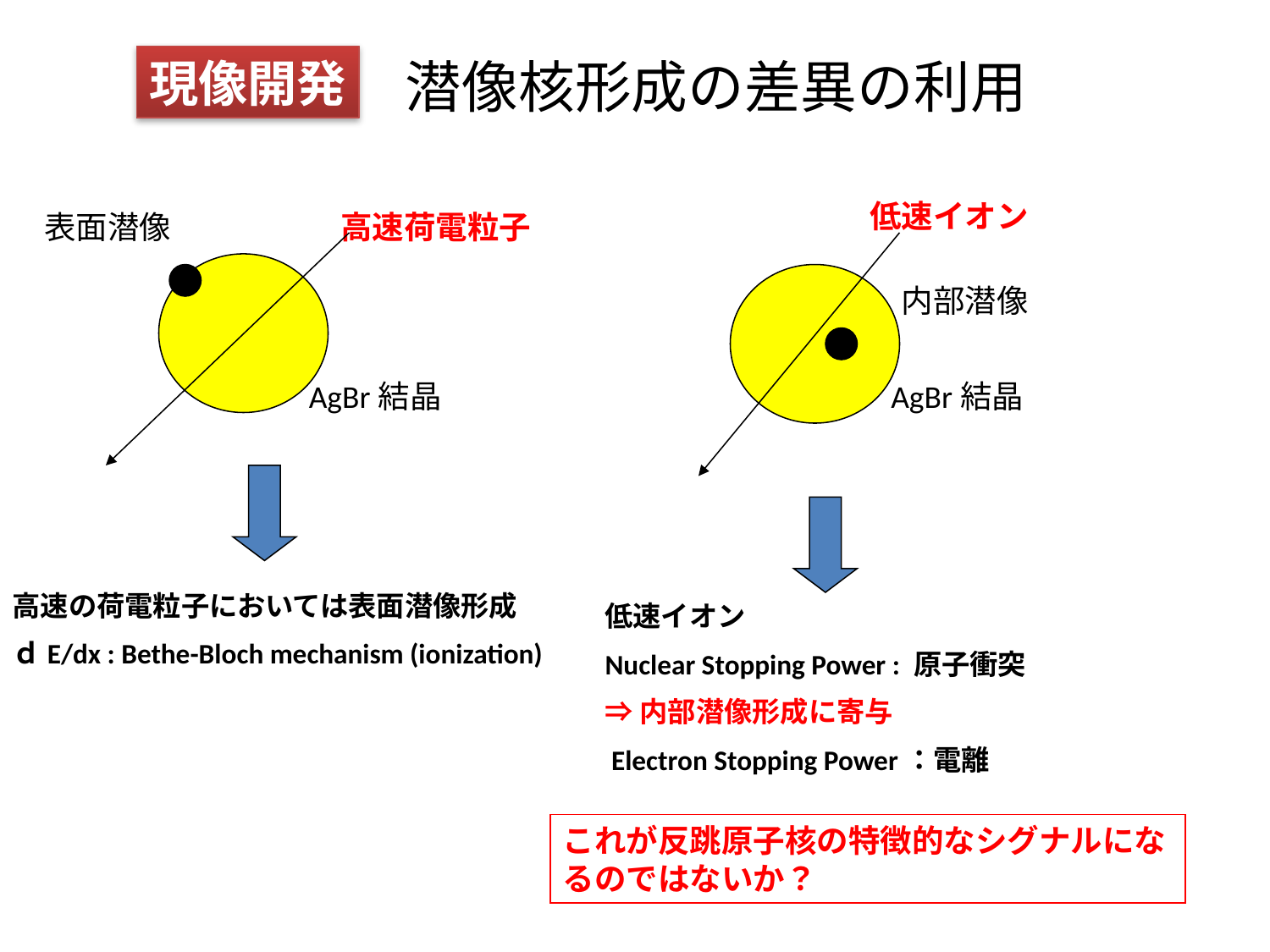

# 潜像核形成の差異の利用
現像開発
低速イオン
表面潜像
高速荷電粒子

内部潜像
AgBr結晶
AgBr結晶

高速の荷電粒子においては表面潜像形成
ｄE/dx : Bethe-Bloch mechanism (ionization)
低速イオン
Nuclear Stopping Power : 原子衝突
⇒内部潜像形成に寄与
 Electron Stopping Power：電離
これが反跳原子核の特徴的なシグナルになるのではないか？